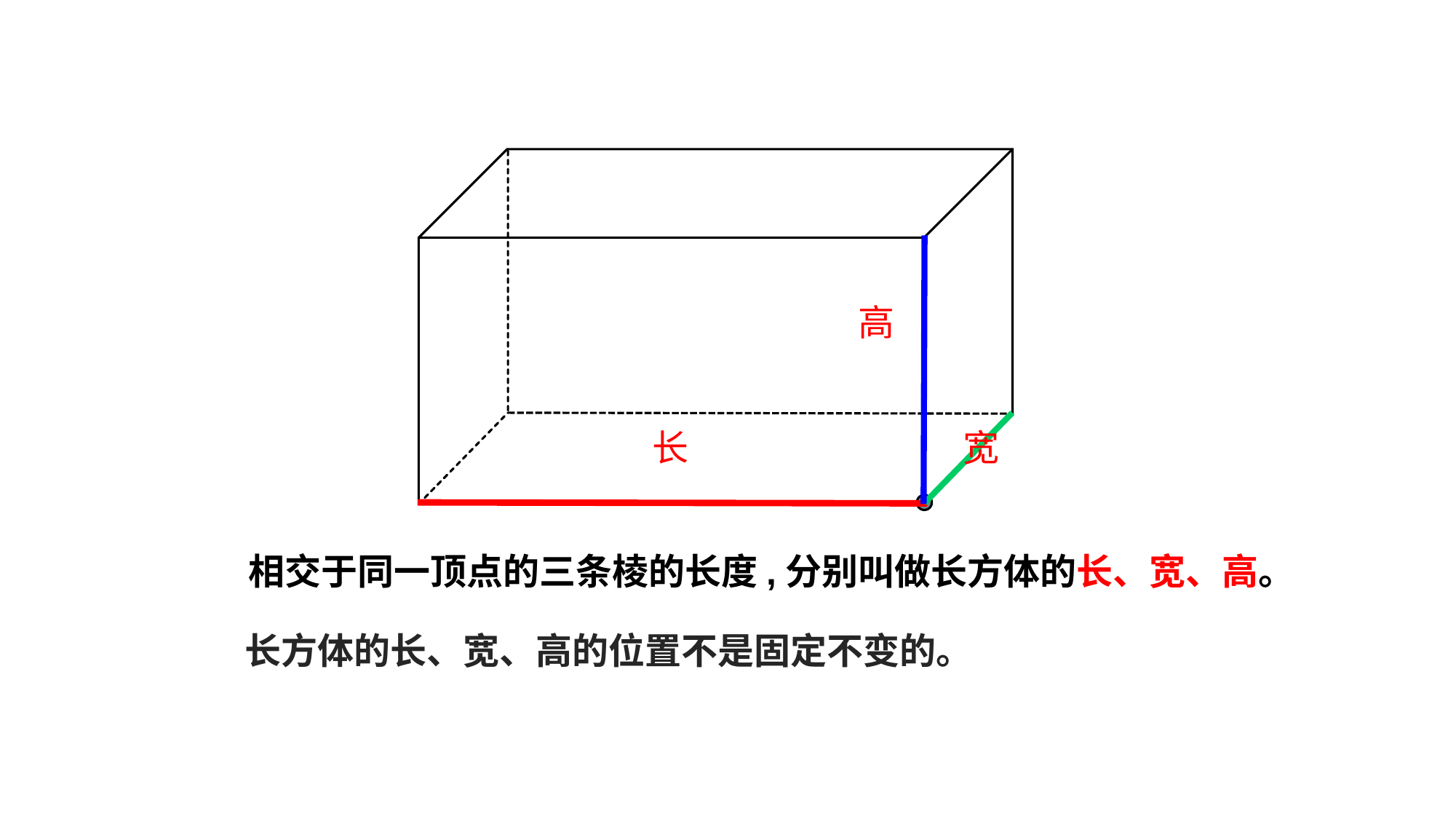

探索新知

高

长
宽

    相交于同一顶点的三条棱的长度,分别叫做长方体的长、宽、高。
长方体的长、宽、高的位置不是固定不变的。